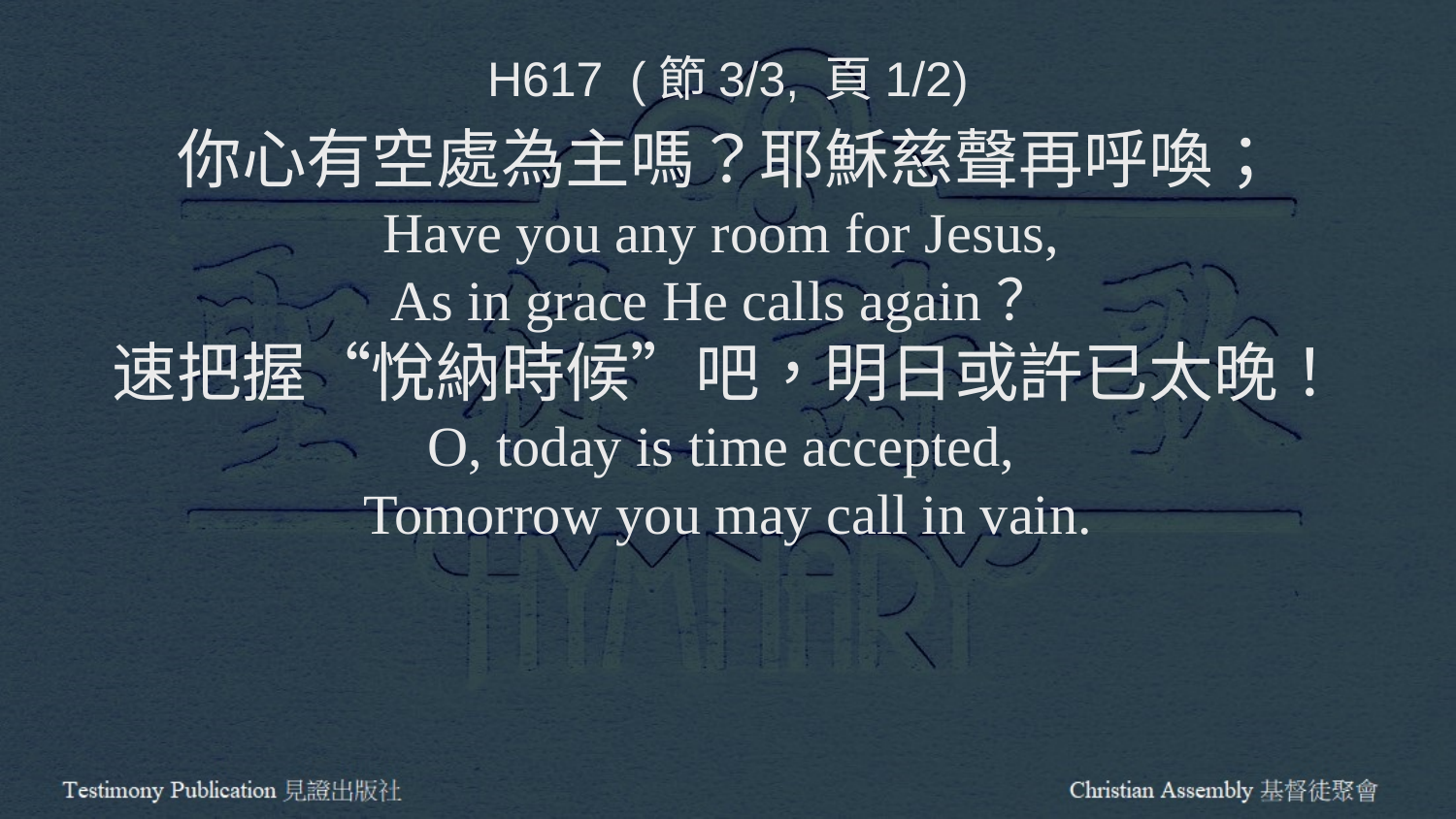

H617  (節3/3, 頁1/2)
你心有空處為主嗎？耶穌慈聲再呼喚；
Have you any room for Jesus,
As in grace He calls again？
速把握“悅納時候”吧，明日或許已太晚！
O, today is time accepted,
Tomorrow you may call in vain.